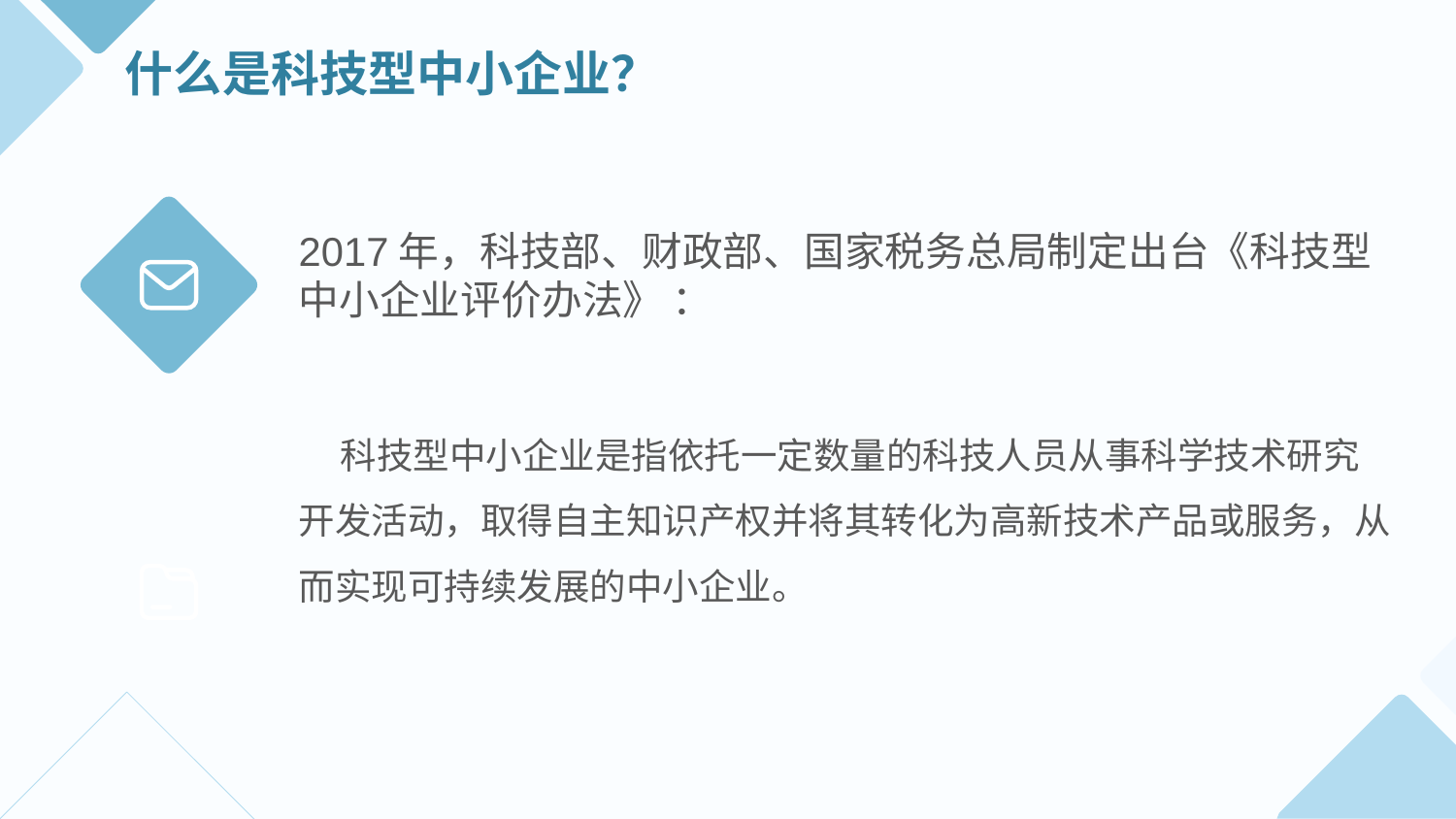

什么是科技型中小企业？
2017年，科技部、财政部、国家税务总局制定出台《科技型中小企业评价办法》 ：

    科技型中小企业是指依托一定数量的科技人员从事科学技术研究开发活动，取得自主知识产权并将其转化为高新技术产品或服务，从而实现可持续发展的中小企业。